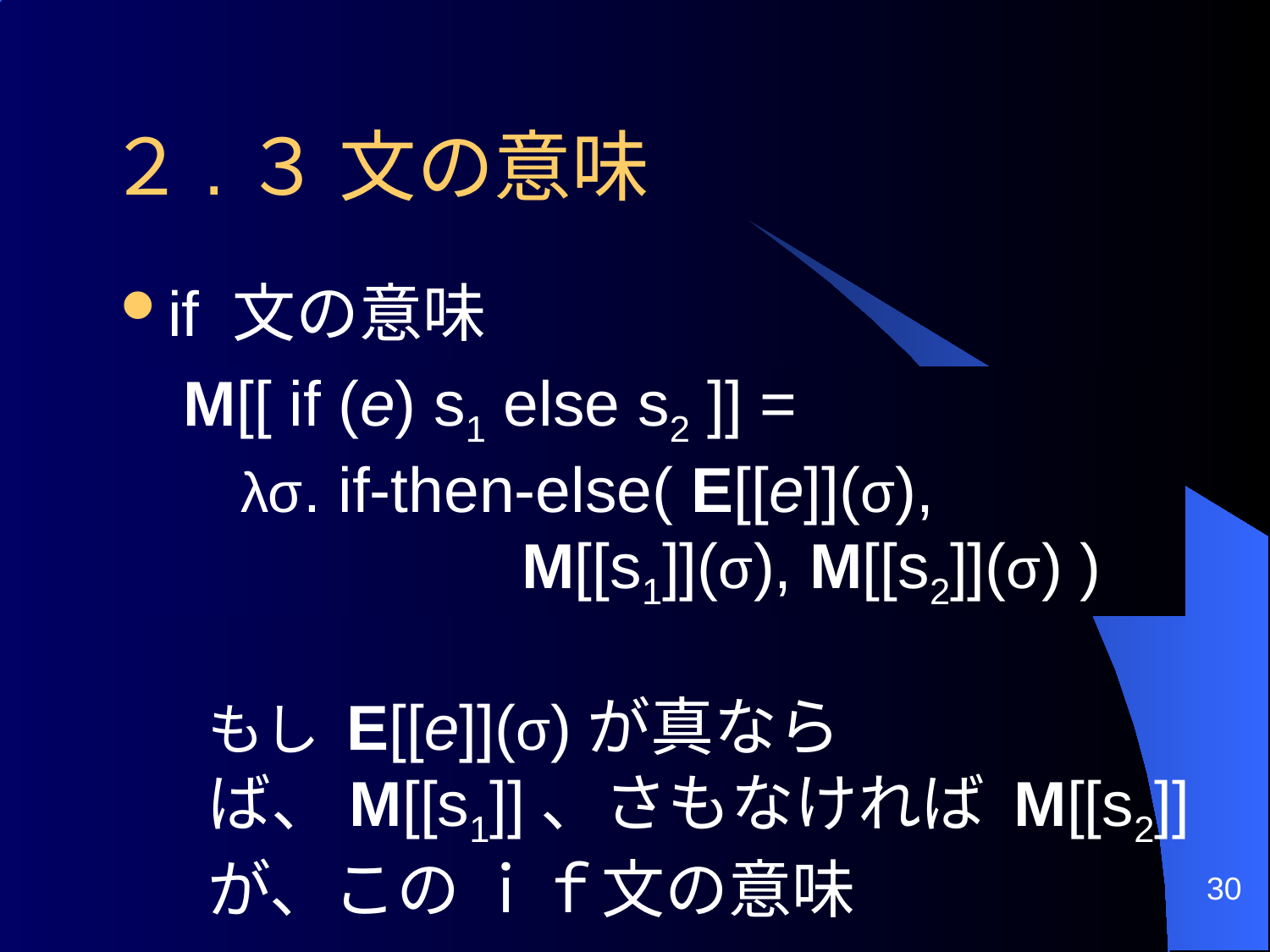

# ２.３ 文の意味
if 文の意味
M[[ if (e) s1 else s2 ]] =
 λσ. if-then-else( E[[e]](σ),
                 M[[s1]](σ), M[[s2]](σ) )

もし E[[e]](σ)が真ならば、M[[s1]]、さもなければ M[[s2]]が、この ｉｆ文の意味
30